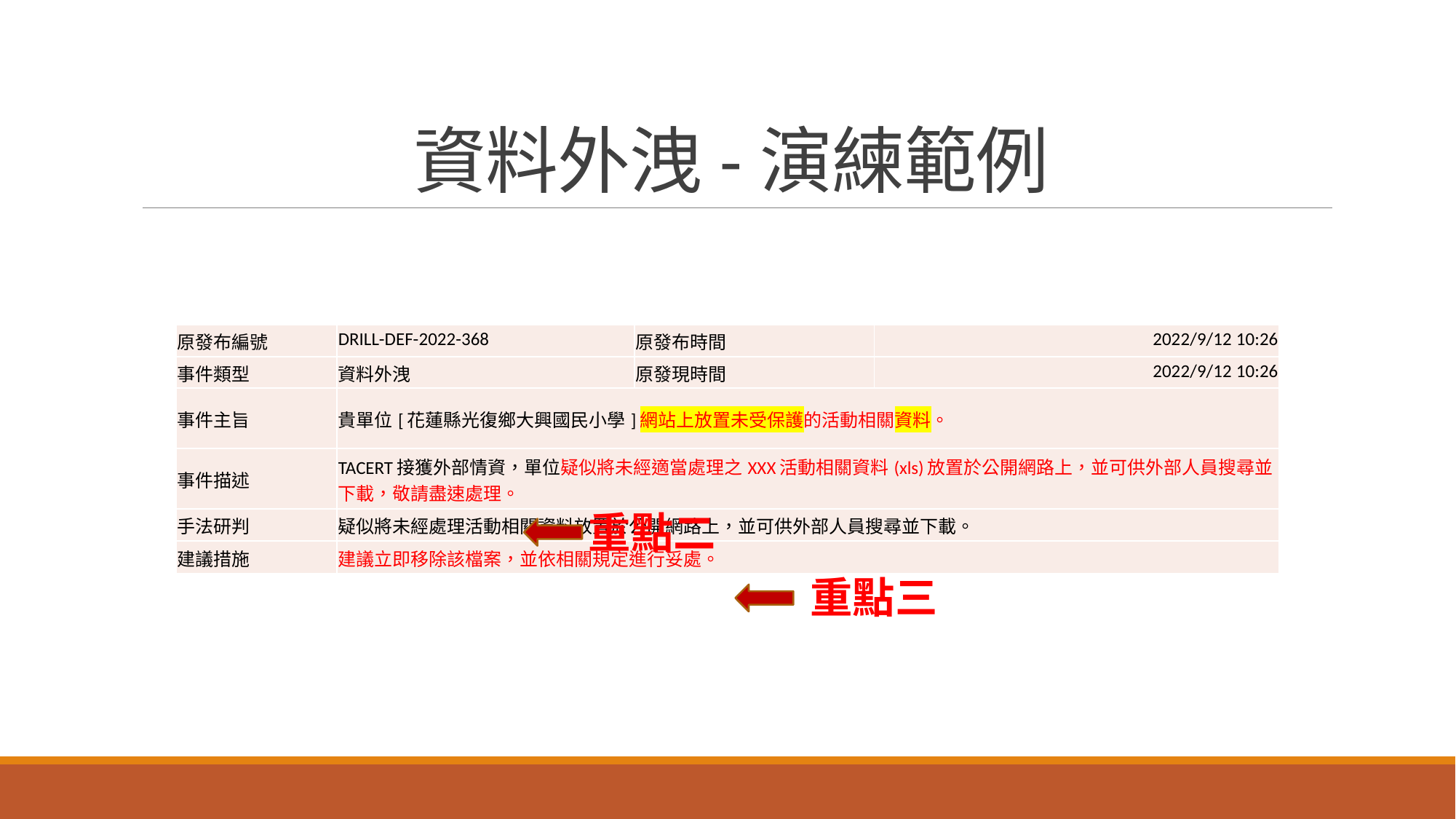

# 資料外洩-演練範例
| 原發布編號 | DRILL-DEF-2022-368 | 原發布時間 | 2022/9/12 10:26 |
| --- | --- | --- | --- |
| 事件類型 | 資料外洩 | 原發現時間 | 2022/9/12 10:26 |
| 事件主旨 | 貴單位[花蓮縣光復鄉大興國民小學]網站上放置未受保護的活動相關資料。 |  |  |
| 事件描述 | TACERT接獲外部情資，單位疑似將未經適當處理之XXX活動相關資料(xls)放置於公開網路上，並可供外部人員搜尋並下載，敬請盡速處理。 |  |  |
| 手法研判 | 疑似將未經處理活動相關資料放置於公開網路上，並可供外部人員搜尋並下載。 |  |  |
| 建議措施 | 建議立即移除該檔案，並依相關規定進行妥處。 |  |  |
重點二

重點三